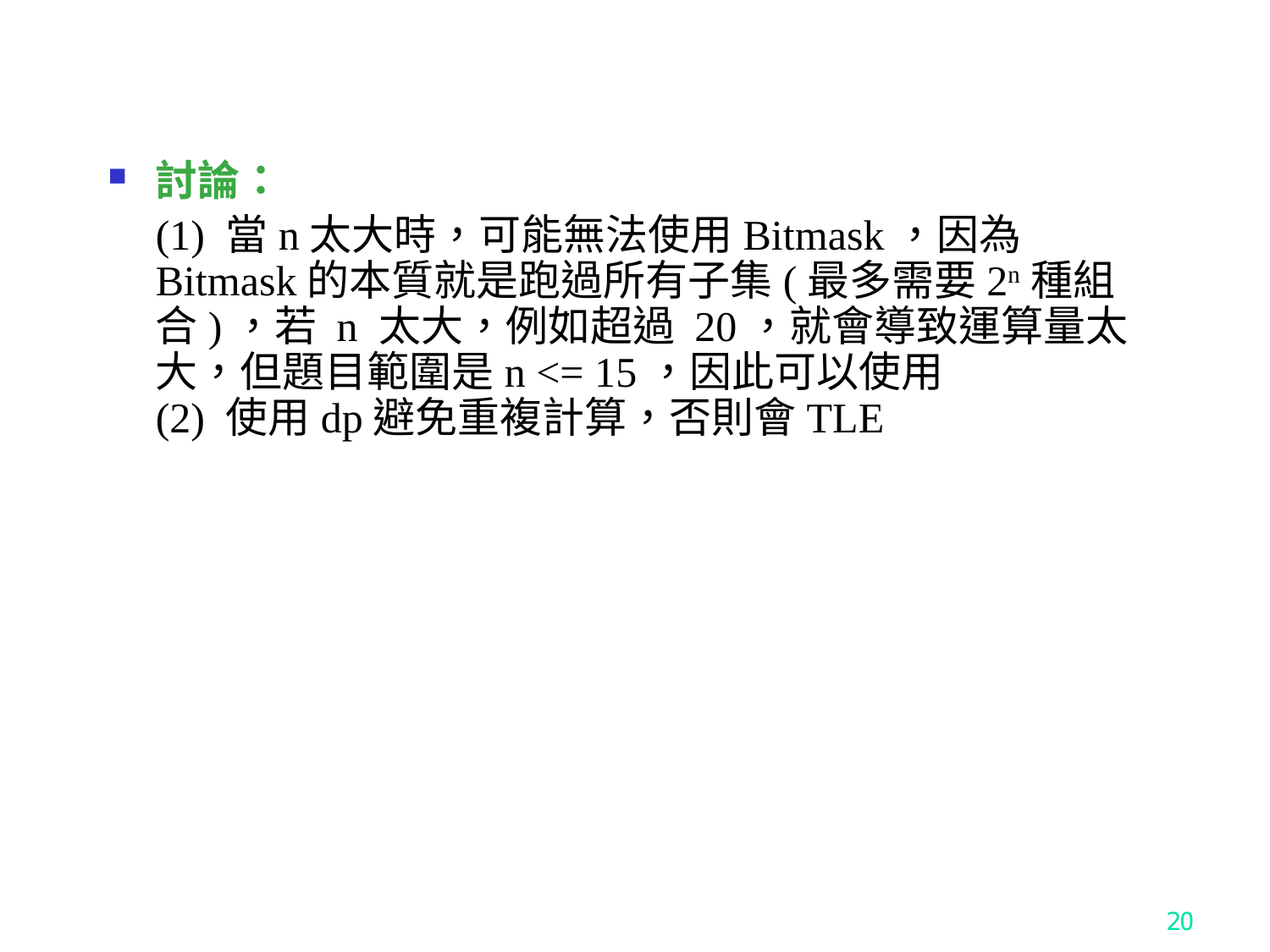

討論：
	(1) 當n太大時，可能無法使用Bitmask，因為Bitmask的本質就是跑過所有子集(最多需要2n種組合)，若 n 太大，例如超過 20，就會導致運算量太大，但題目範圍是n <= 15，因此可以使用
(2) 使用dp避免重複計算，否則會TLE
20